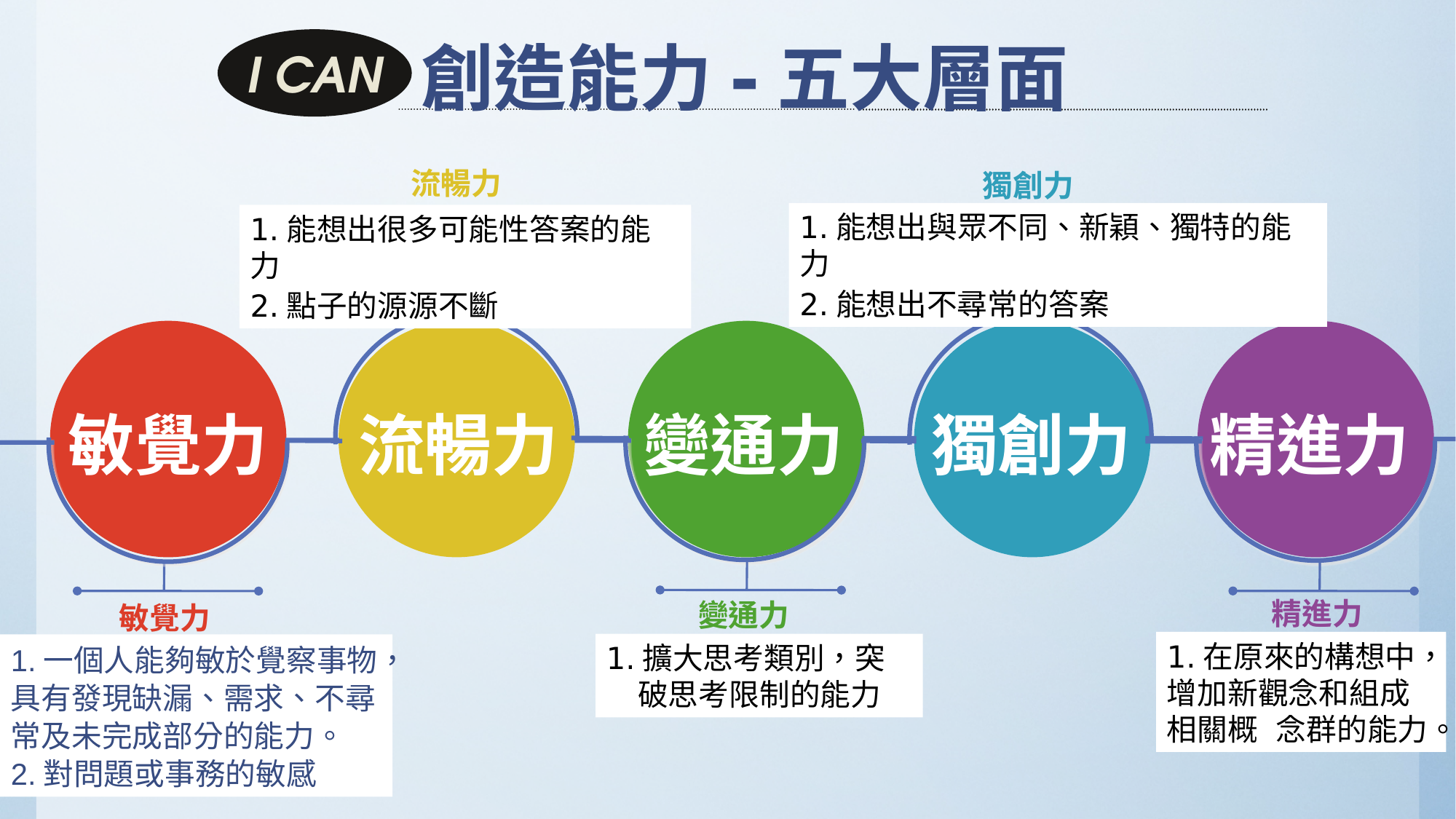

創造能力-五大層面

I CAN
流暢力
獨創力
1.能想出與眾不同、新穎、獨特的能力
2.能想出不尋常的答案
1.能想出很多可能性答案的能力
2.點子的源源不斷

敏覺力
流暢力
變通力
獨創力
精進力

精進力
變通力
敏覺力
1.在原來的構想中，增加新觀念和組成相關概	念群的能力。
1.擴大思考類別，突破思考限制的能力
1.一個人能夠敏於覺察事物，具有發現缺漏、需求、不尋常及未完成部分的能力。
2.對問題或事務的敏感